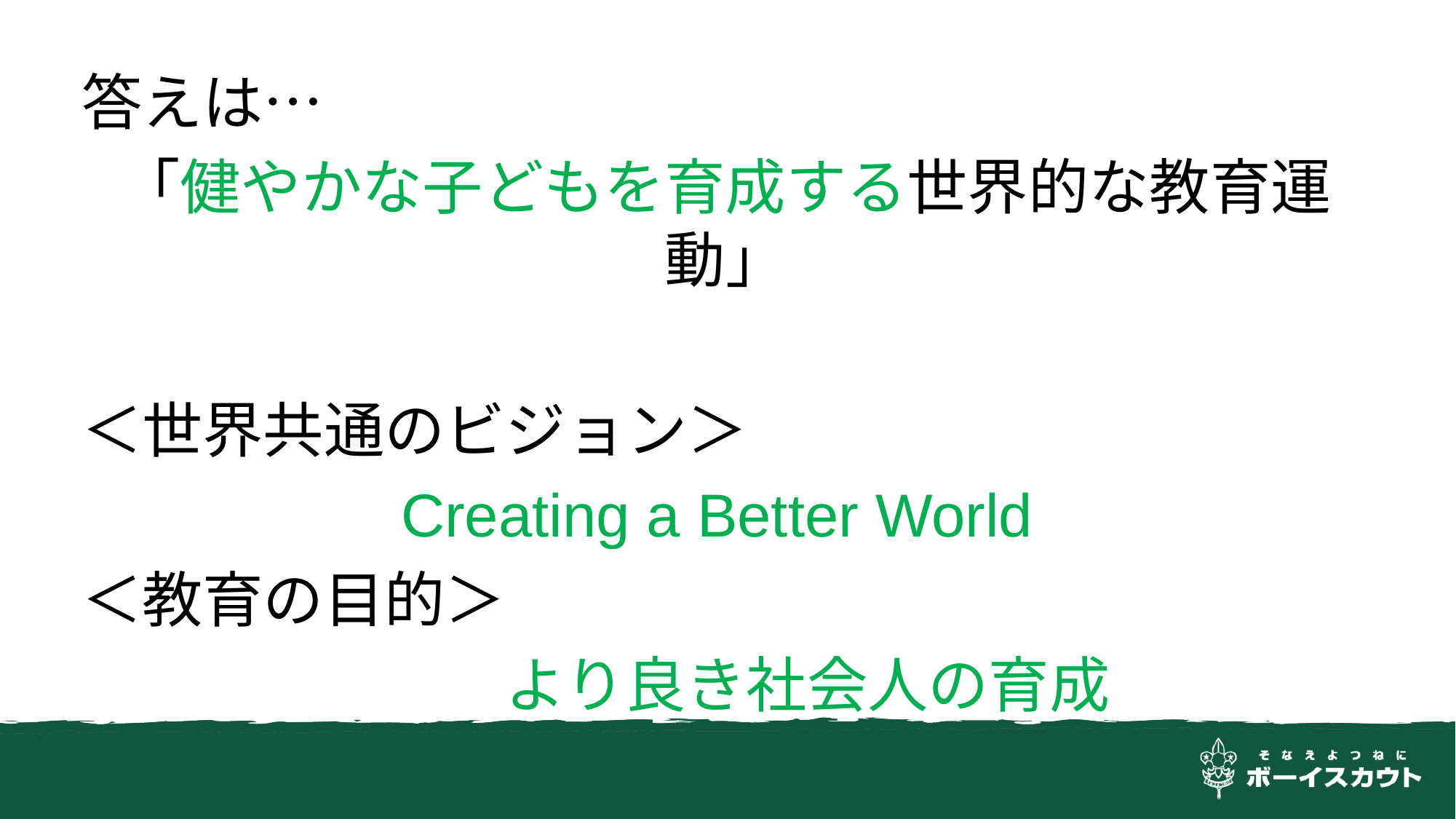

答えは…
「健やかな子どもを育成する世界的な教育運動」

＜世界共通のビジョン＞
Creating a Better World
＜教育の目的＞
　　　　　　　より良き社会人の育成